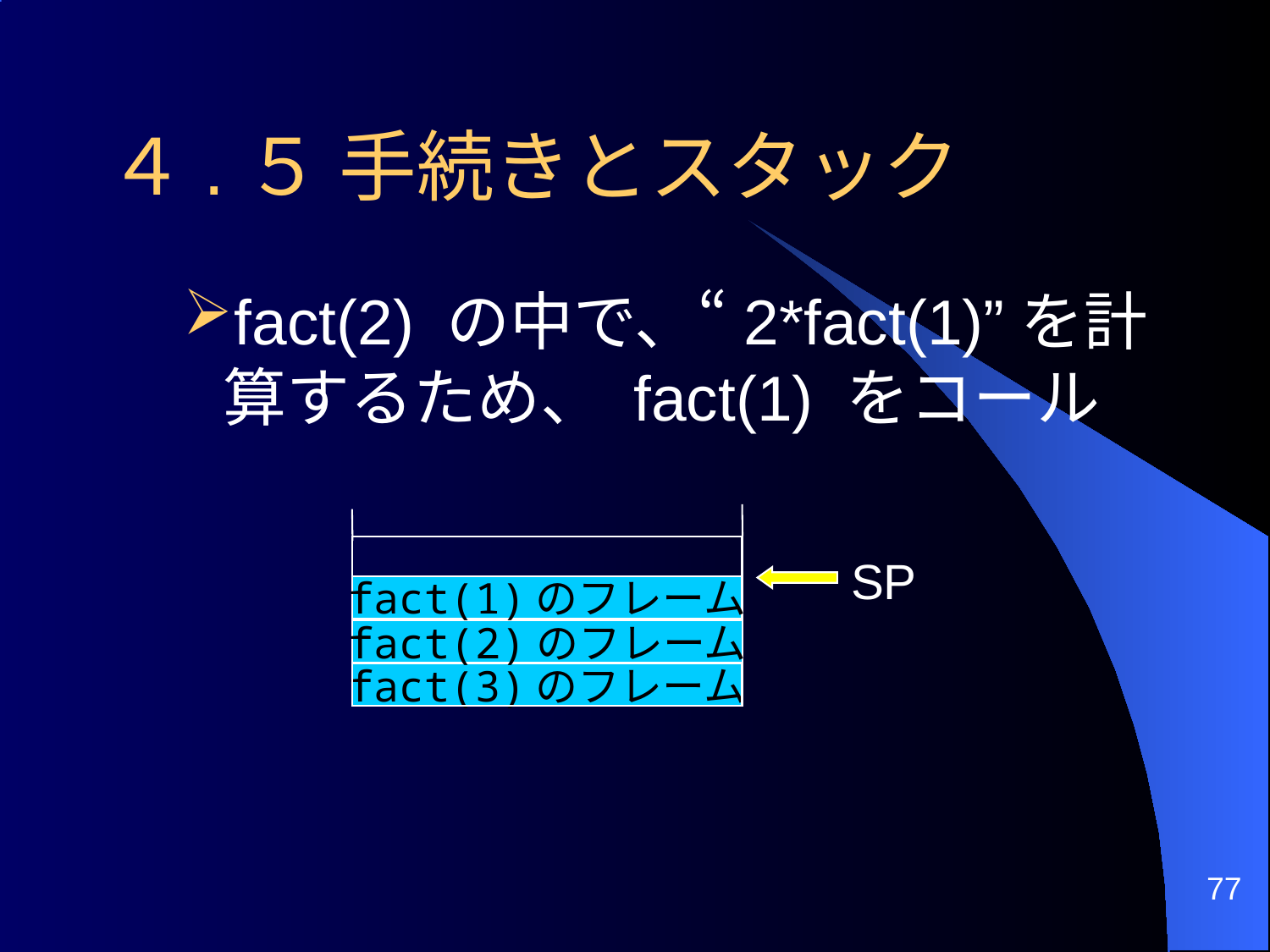

# ４.５ 手続きとスタック
fact(2) の中で、“2*fact(1)”を計算するため、 fact(1) をコール

  SP

fact(1)のフレーム

fact(2)のフレーム

fact(3)のフレーム

77